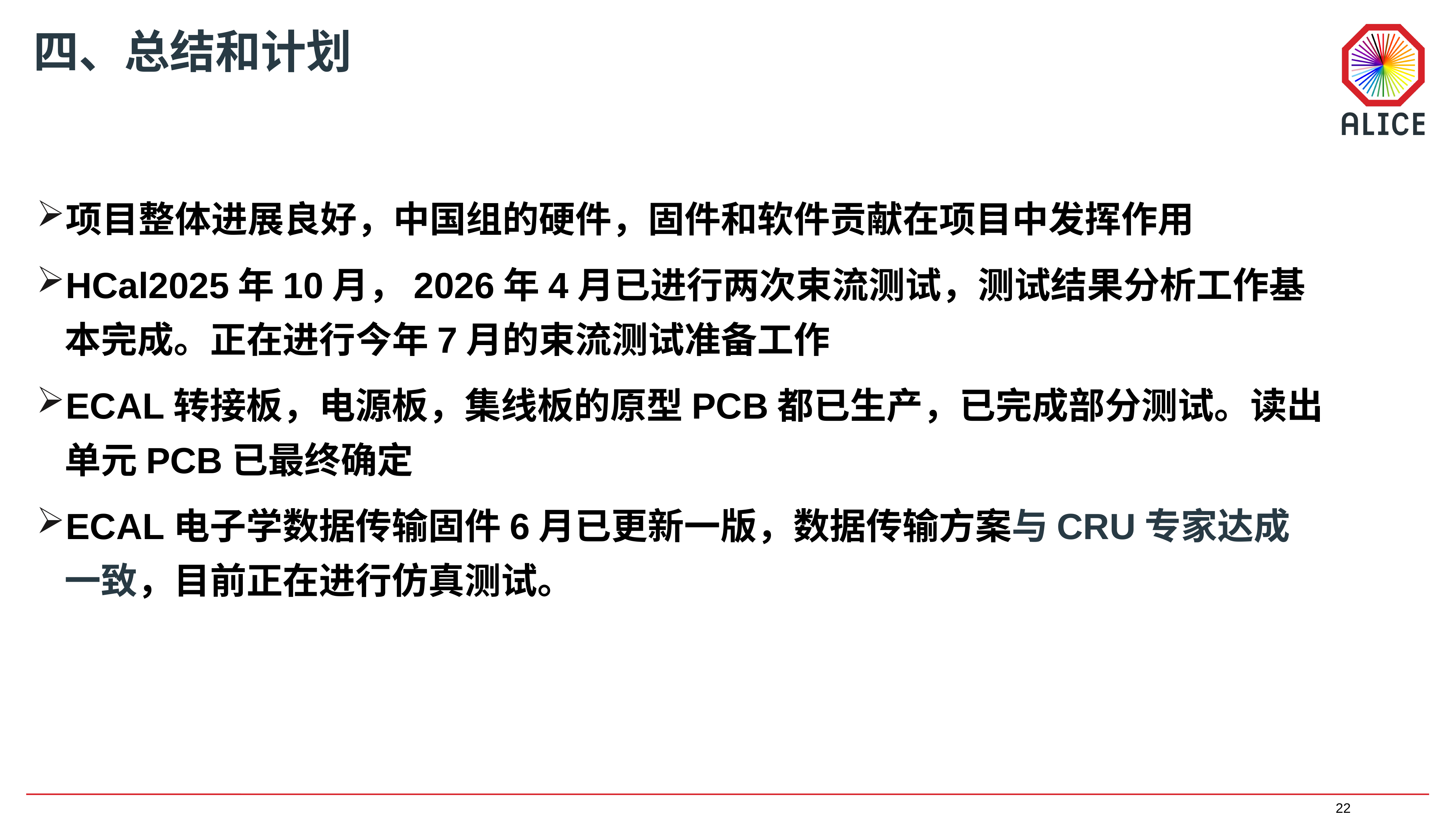

# 四、总结和计划
项目整体进展良好，中国组的硬件，固件和软件贡献在项目中发挥作用
HCal2025年10月，2026年4月已进行两次束流测试，测试结果分析工作基本完成。正在进行今年7月的束流测试准备工作
ECAL转接板，电源板，集线板的原型PCB都已生产，已完成部分测试。读出单元PCB已最终确定
ECAL电子学数据传输固件6月已更新一版，数据传输方案与CRU专家达成一致，目前正在进行仿真测试。
22